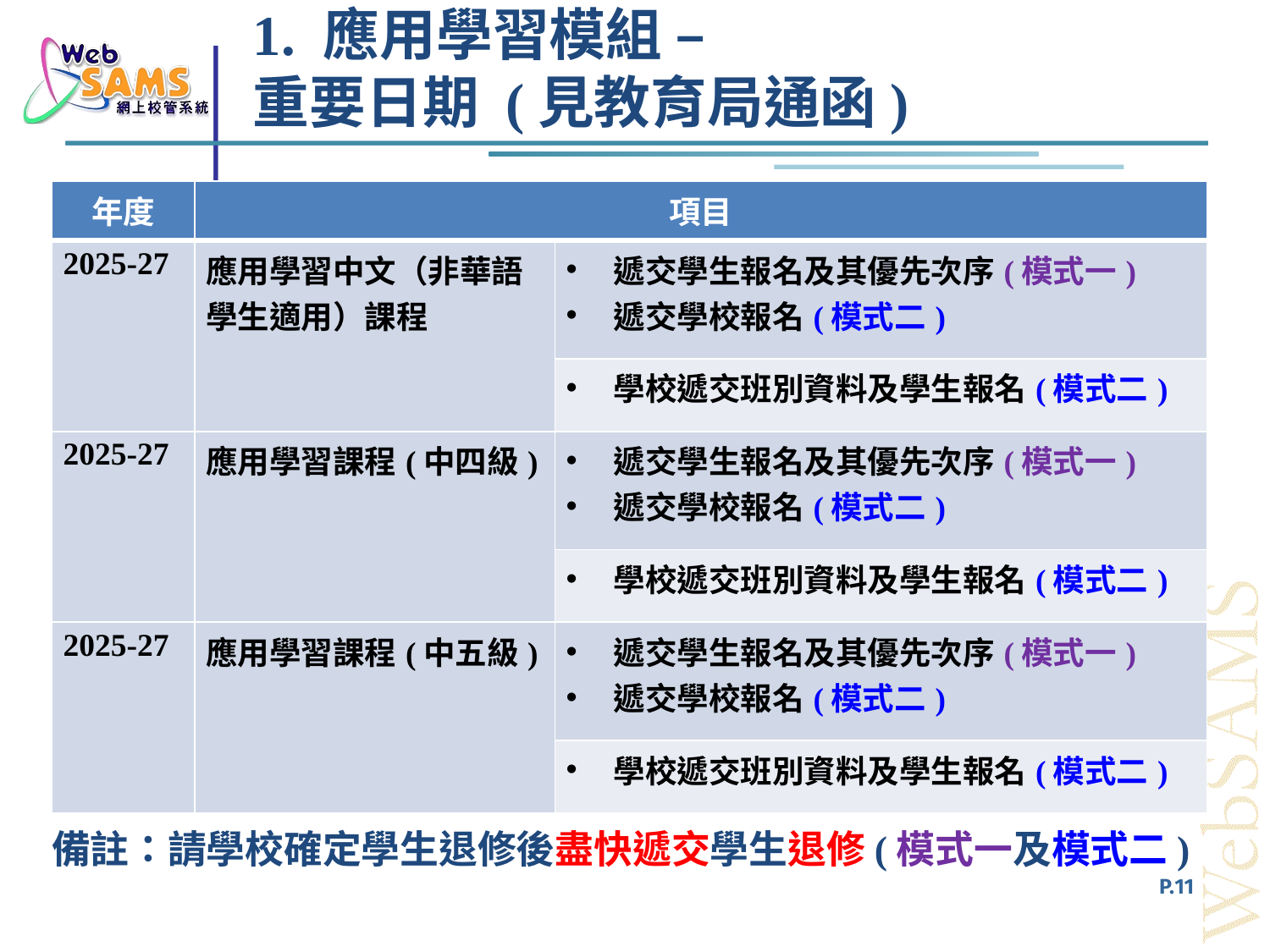

# 1. 應用學習模組 – 重要日期 (見教育局通函)
| 年度 | 項目 |  |
| --- | --- | --- |
| 2025-27 | 應用學習中文（非華語學生適用）課程 | 遞交學生報名及其優先次序(模式一) 遞交學校報名(模式二) |
|  |  | 學校遞交班別資料及學生報名(模式二) |
| 2025-27 | 應用學習課程(中四級) | 遞交學生報名及其優先次序(模式一) 遞交學校報名(模式二) |
|  |  | 學校遞交班別資料及學生報名(模式二) |
| 2025-27 | 應用學習課程(中五級) | 遞交學生報名及其優先次序(模式一) 遞交學校報名(模式二) |
|  |  | 學校遞交班別資料及學生報名(模式二) |
備註：請學校確定學生退修後盡快遞交學生退修(模式一及模式二)

P.11